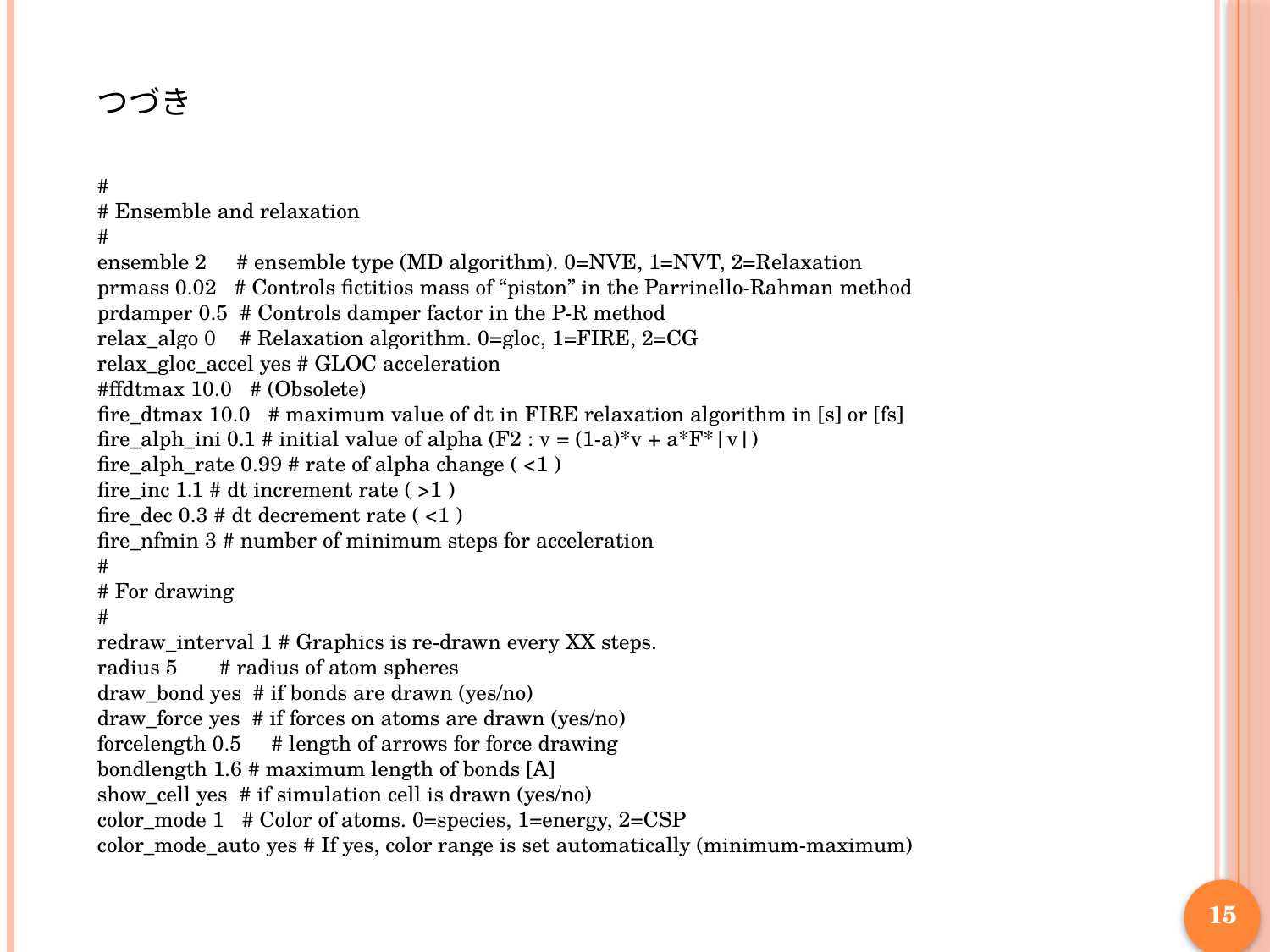

つづき
#
# Ensemble and relaxation
#
ensemble 2     # ensemble type (MD algorithm). 0=NVE, 1=NVT, 2=Relaxation
prmass 0.02   # Controls fictitios mass of “piston” in the Parrinello-Rahman method
prdamper 0.5  # Controls damper factor in the P-R method
relax_algo 0    # Relaxation algorithm. 0=gloc, 1=FIRE, 2=CG
relax_gloc_accel yes # GLOC acceleration
#ffdtmax 10.0   # (Obsolete)
fire_dtmax 10.0   # maximum value of dt in FIRE relaxation algorithm in [s] or [fs]
fire_alph_ini 0.1 # initial value of alpha (F2 : v = (1-a)*v + a*F*|v|)
fire_alph_rate 0.99 # rate of alpha change ( <1 )
fire_inc 1.1 # dt increment rate ( >1 )
fire_dec 0.3 # dt decrement rate ( <1 )
fire_nfmin 3 # number of minimum steps for acceleration
#
# For drawing
#
redraw_interval 1 # Graphics is re-drawn every XX steps.
radius 5       # radius of atom spheres
draw_bond yes  # if bonds are drawn (yes/no)
draw_force yes  # if forces on atoms are drawn (yes/no)
forcelength 0.5     # length of arrows for force drawing
bondlength 1.6 # maximum length of bonds [A]
show_cell yes  # if simulation cell is drawn (yes/no)
color_mode 1   # Color of atoms. 0=species, 1=energy, 2=CSP
color_mode_auto yes # If yes, color range is set automatically (minimum-maximum)

15